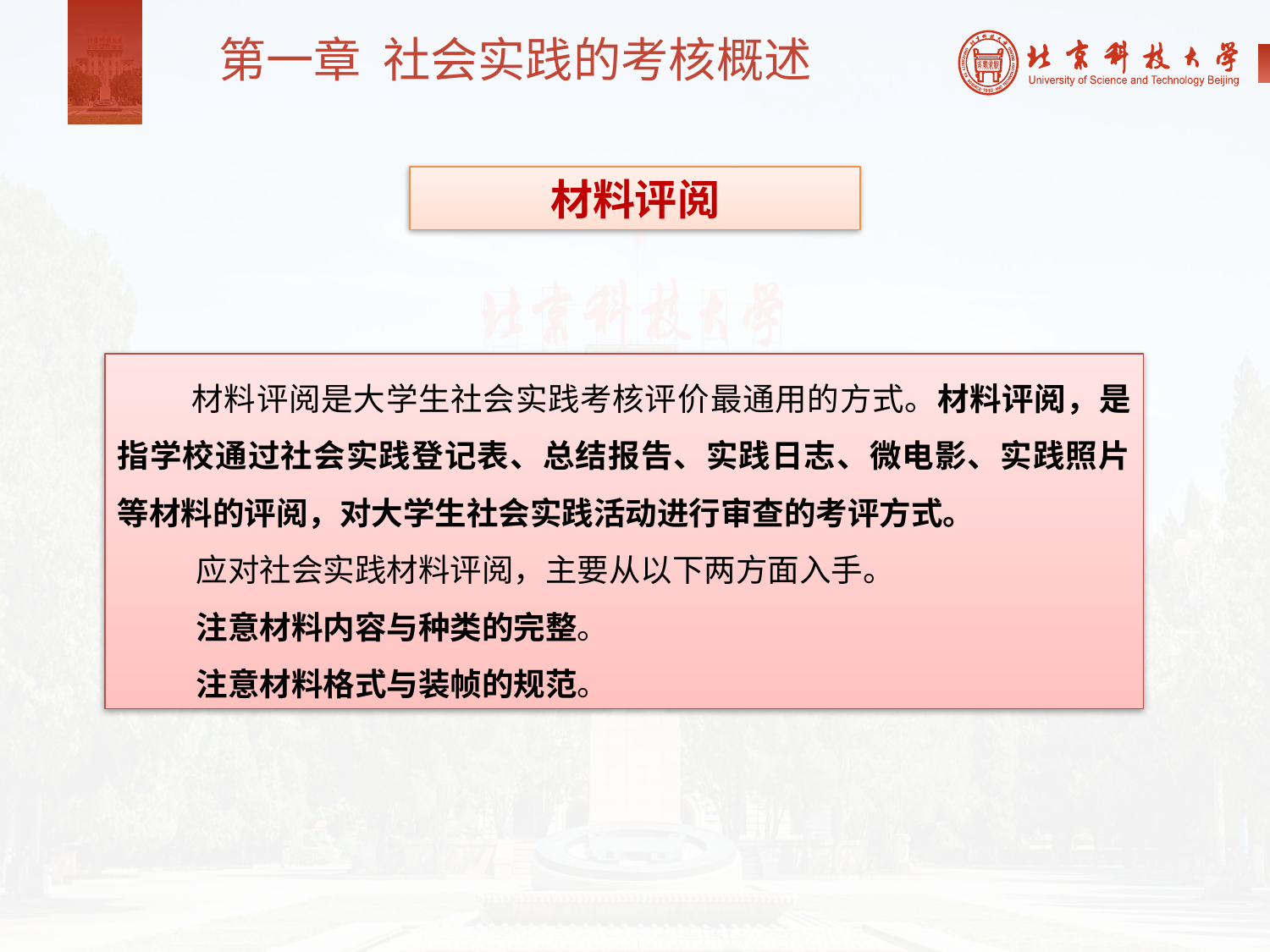

第一章  社会实践的考核概述

材料评阅
   材料评阅是大学生社会实践考核评价最通用的方式。材料评阅，是指学校通过社会实践登记表、总结报告、实践日志、微电影、实践照片等材料的评阅，对大学生社会实践活动进行审查的考评方式。
    应对社会实践材料评阅，主要从以下两方面入手。
    注意材料内容与种类的完整。
    注意材料格式与装帧的规范。